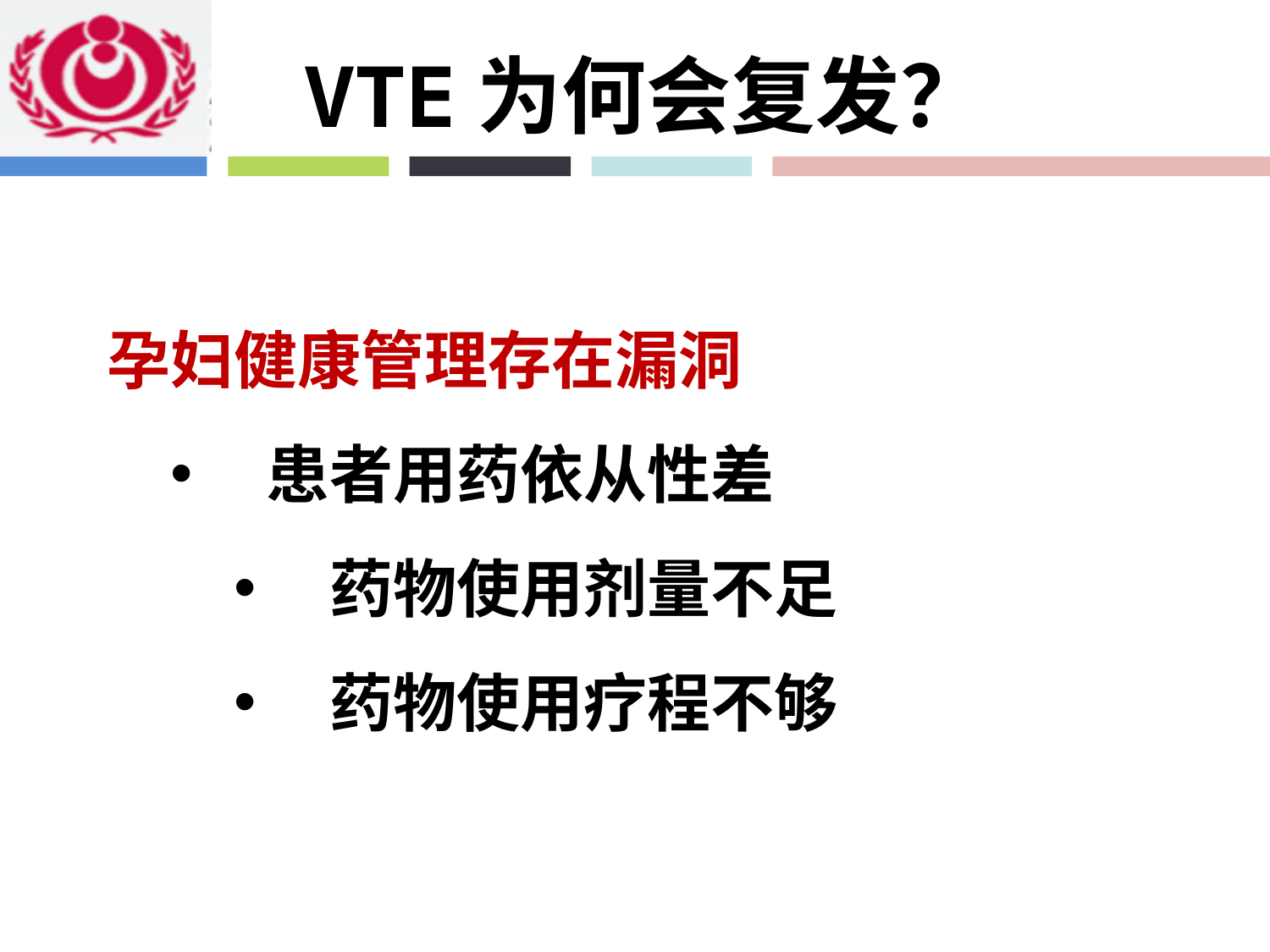

VTE为何会复发？
孕妇健康管理存在漏洞
患者用药依从性差
药物使用剂量不足
药物使用疗程不够